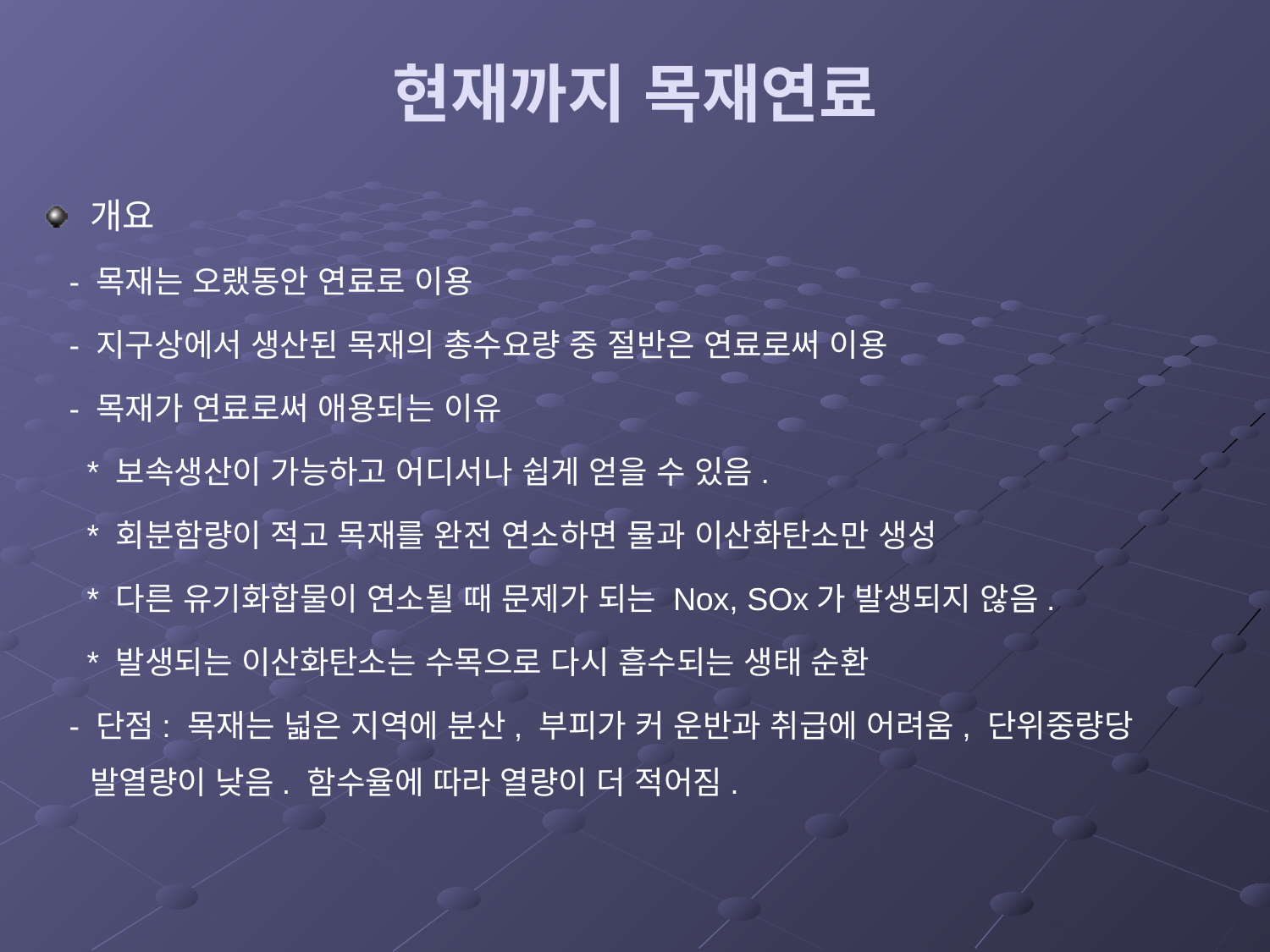

# 현재까지 목재연료
개요
   - 목재는 오랬동안 연료로 이용
   - 지구상에서 생산된 목재의 총수요량 중 절반은 연료로써 이용
   - 목재가 연료로써 애용되는 이유
     * 보속생산이 가능하고 어디서나 쉽게 얻을 수 있음.
     * 회분함량이 적고 목재를 완전 연소하면 물과 이산화탄소만 생성
     * 다른 유기화합물이 연소될 때 문제가 되는 Nox, SOx가 발생되지 않음.
     * 발생되는 이산화탄소는 수목으로 다시 흡수되는 생태 순환
   - 단점: 목재는 넓은 지역에 분산, 부피가 커 운반과 취급에 어려움, 단위중량당 발열량이 낮음. 함수율에 따라 열량이 더 적어짐.